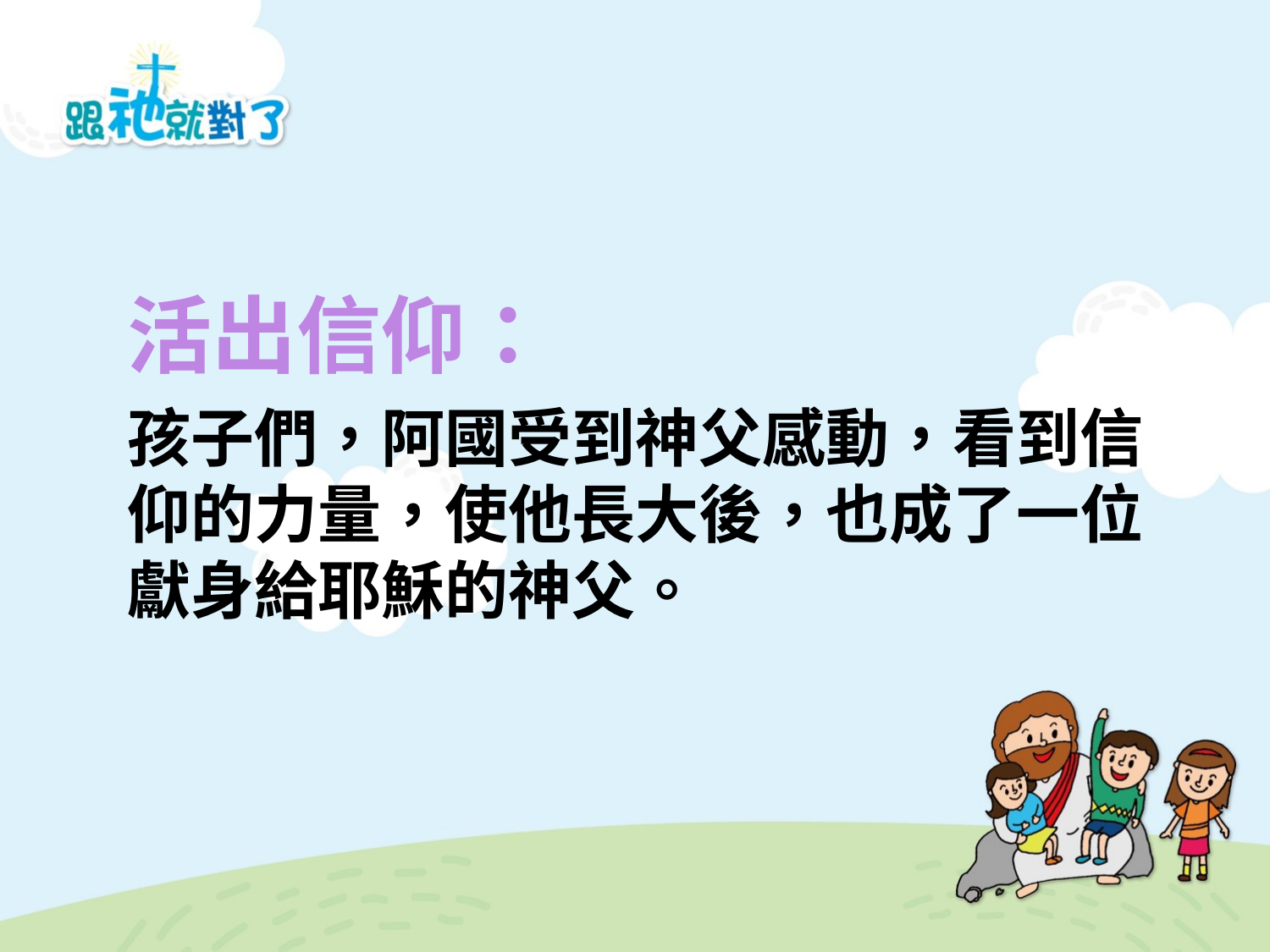

活出信仰：
孩子們，阿國受到神父感動，看到信仰的力量，使他長大後，也成了一位獻身給耶穌的神父。